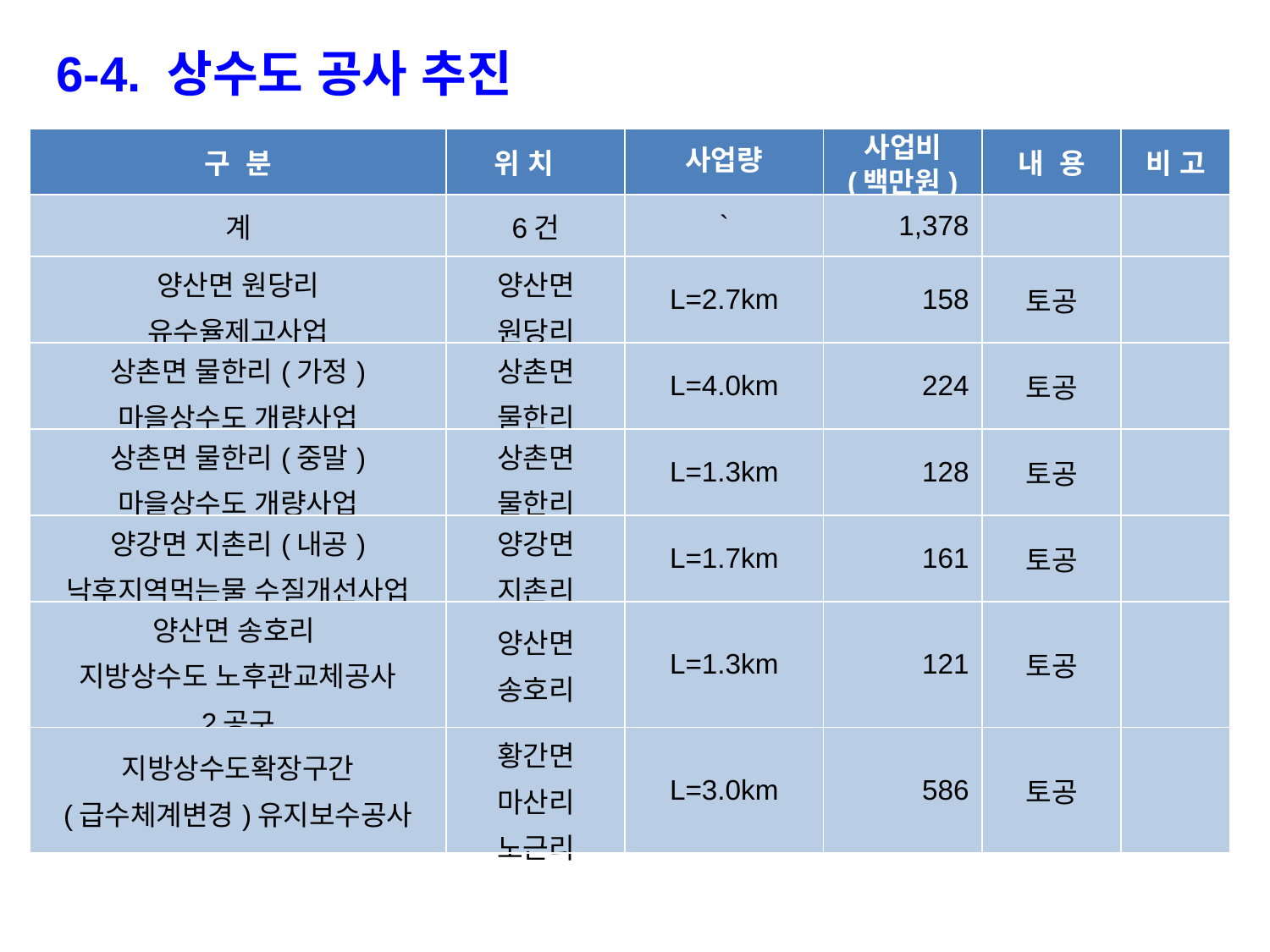

6-4. 상수도 공사 추진
| 구 분 | 위 치 | 사업량 | 사업비 (백만원) | 내 용 | 비 고 |
| --- | --- | --- | --- | --- | --- |
| 계 | 6건 | ` | 1,378 |  |  |
| 양산면 원당리 유수율제고사업 | 양산면 원당리 | L=2.7km | 158 | 토공 |  |
| 상촌면 물한리(가정) 마을상수도 개량사업 | 상촌면 물한리 | L=4.0km | 224 | 토공 |  |
| 상촌면 물한리(중말) 마을상수도 개량사업 | 상촌면 물한리 | L=1.3km | 128 | 토공 |  |
| 양강면 지촌리(내공) 낙후지역먹는물 수질개선사업 | 양강면 지촌리 | L=1.7km | 161 | 토공 |  |
| 양산면 송호리 지방상수도 노후관교체공사 2공구 | 양산면 송호리 | L=1.3km | 121 | 토공 |  |
| 지방상수도확장구간 (급수체계변경)유지보수공사 | 황간면 마산리 노근리 | L=3.0km | 586 | 토공 |  |